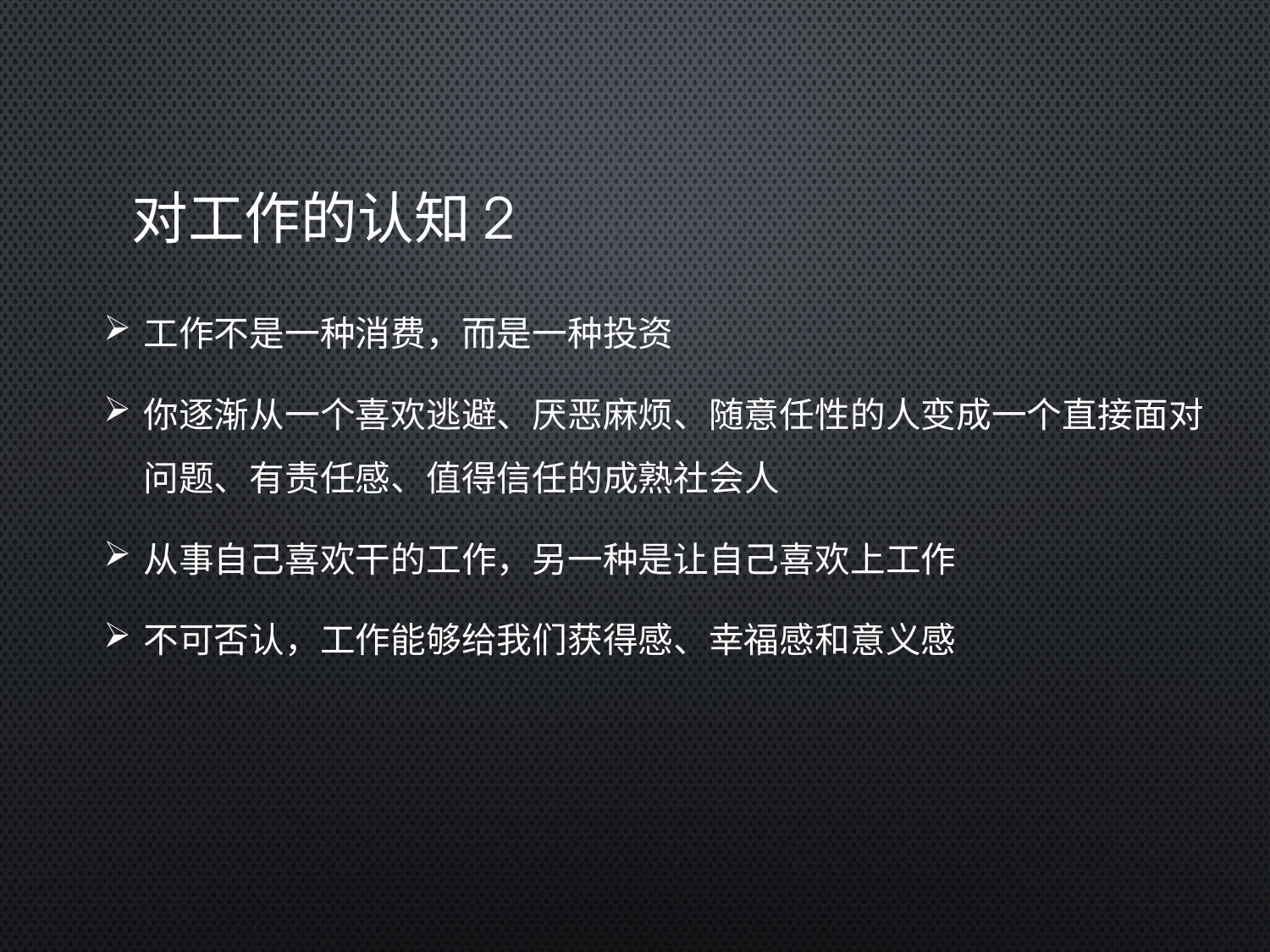

# 对工作的认知2
工作不是一种消费，而是一种投资
你逐渐从一个喜欢逃避、厌恶麻烦、随意任性的人变成一个直接面对问题、有责任感、值得信任的成熟社会人
从事自己喜欢干的工作，另一种是让自己喜欢上工作
不可否认，工作能够给我们获得感、幸福感和意义感